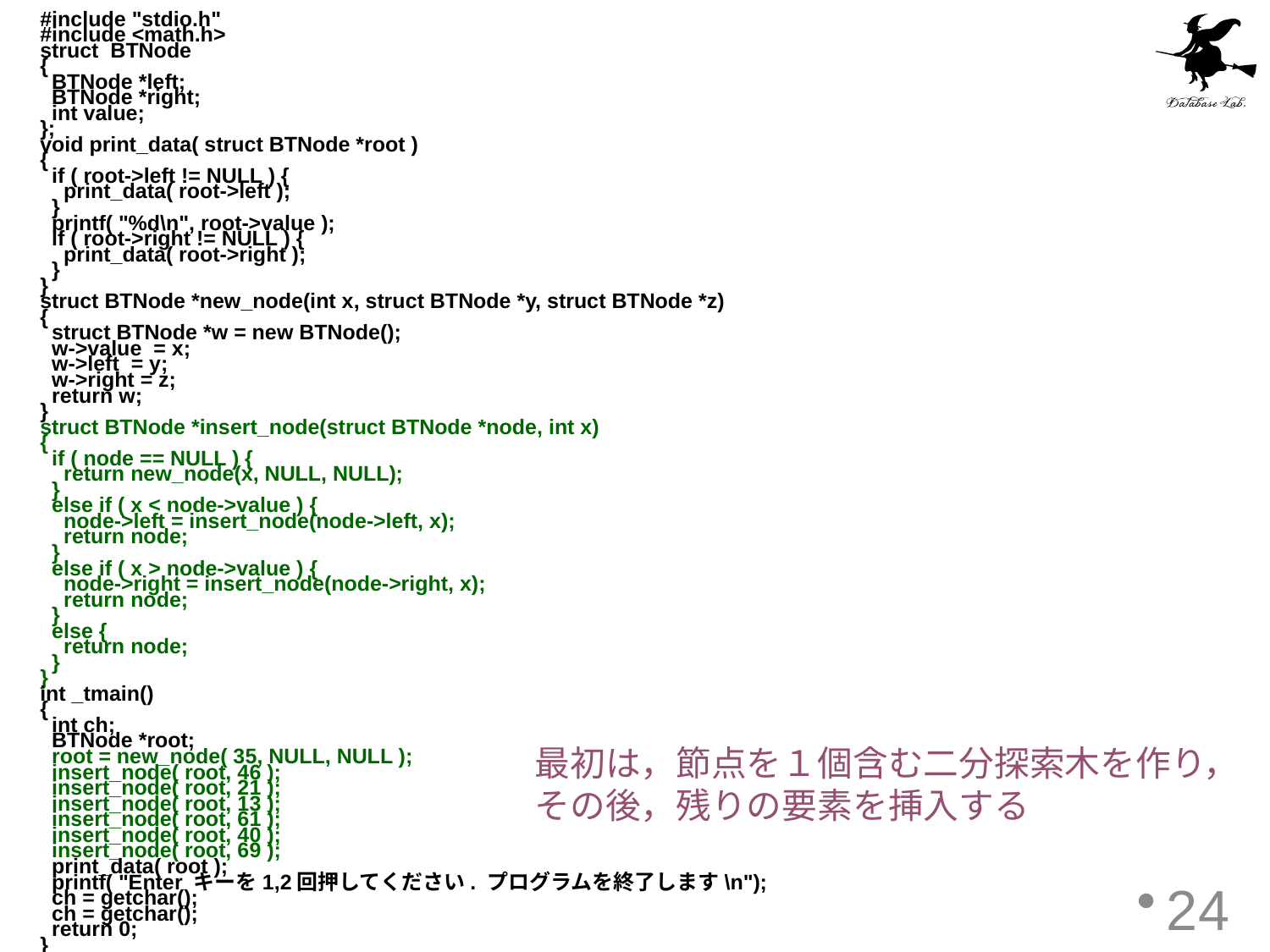

#include "stdio.h"
#include <math.h>
struct  BTNode
{
  BTNode *left;
  BTNode *right;
  int value;
};
void print_data( struct BTNode *root )
{
  if ( root->left != NULL ) {
    print_data( root->left );
  }
  printf( "%d\n", root->value );
  if ( root->right != NULL ) {
    print_data( root->right );
  }
}
struct BTNode *new_node(int x, struct BTNode *y, struct BTNode *z)
{
  struct BTNode *w = new BTNode();
  w->value  = x;
  w->left  = y;
  w->right = z;
  return w;
}
struct BTNode *insert_node(struct BTNode *node, int x)
{
  if ( node == NULL ) {
    return new_node(x, NULL, NULL);
  }
  else if ( x < node->value ) {
    node->left = insert_node(node->left, x);
    return node;
  }
  else if ( x > node->value ) {
    node->right = insert_node(node->right, x);
    return node;
  }
  else {
    return node;
  }
}
int _tmain()
{
  int ch;
  BTNode *root;
  root = new_node( 35, NULL, NULL );
  insert_node( root, 46 );
  insert_node( root, 21 );
  insert_node( root, 13 );
  insert_node( root, 61 );
  insert_node( root, 40 );
  insert_node( root, 69 );
  print_data( root );
  printf( "Enter キーを1,2回押してください. プログラムを終了します\n");
  ch = getchar();
  ch = getchar();
  return 0;
}
#
最初は，節点を１個含む二分探索木を作り，
その後，残りの要素を挿入する
24